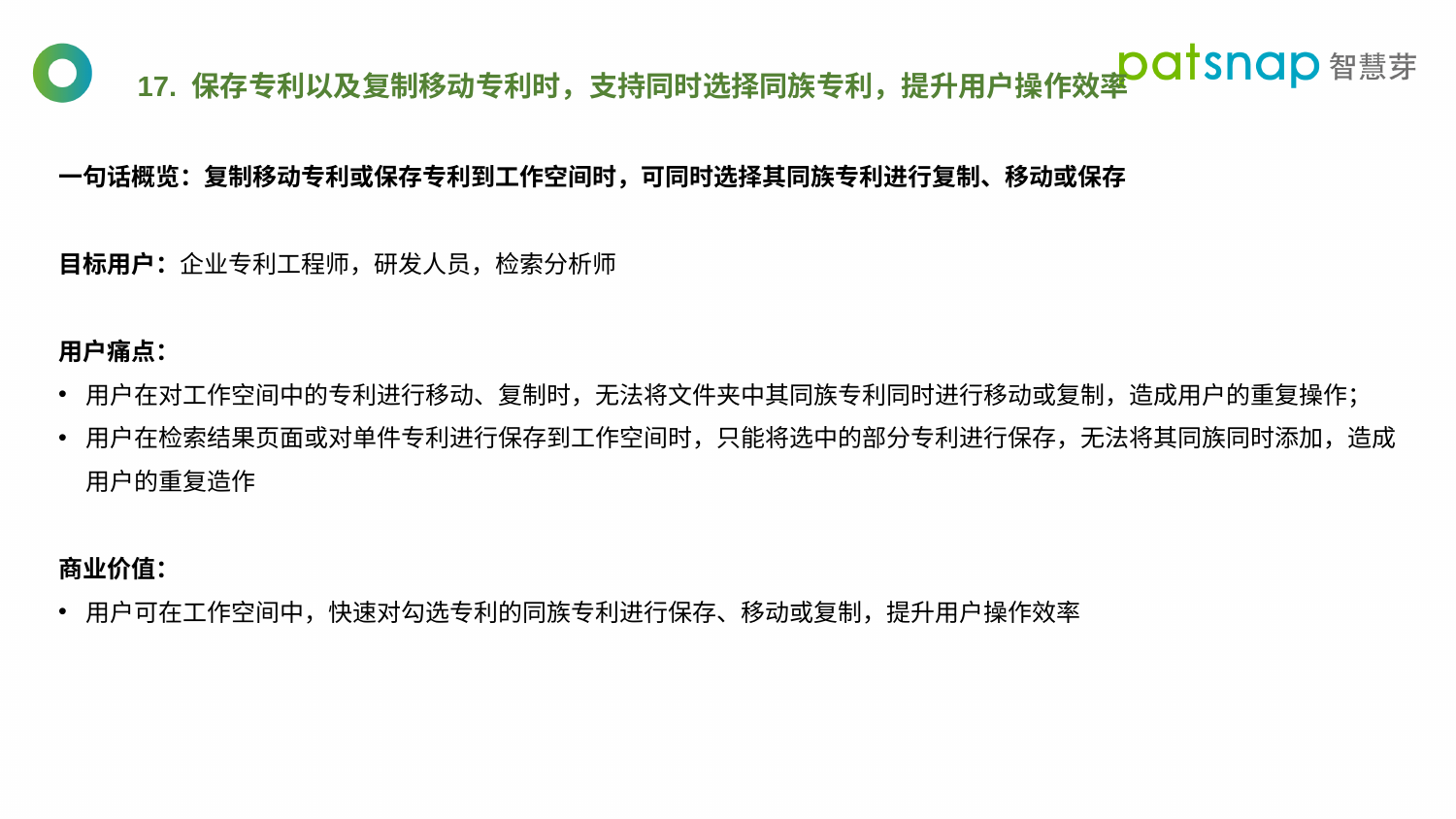

17. 保存专利以及复制移动专利时，支持同时选择同族专利，提升用户操作效率
一句话概览：复制移动专利或保存专利到工作空间时，可同时选择其同族专利进行复制、移动或保存

目标用户：企业专利工程师，研发人员，检索分析师

用户痛点：
用户在对工作空间中的专利进行移动、复制时，无法将文件夹中其同族专利同时进行移动或复制，造成用户的重复操作；
用户在检索结果页面或对单件专利进行保存到工作空间时，只能将选中的部分专利进行保存，无法将其同族同时添加，造成用户的重复造作

商业价值：
用户可在工作空间中，快速对勾选专利的同族专利进行保存、移动或复制，提升用户操作效率